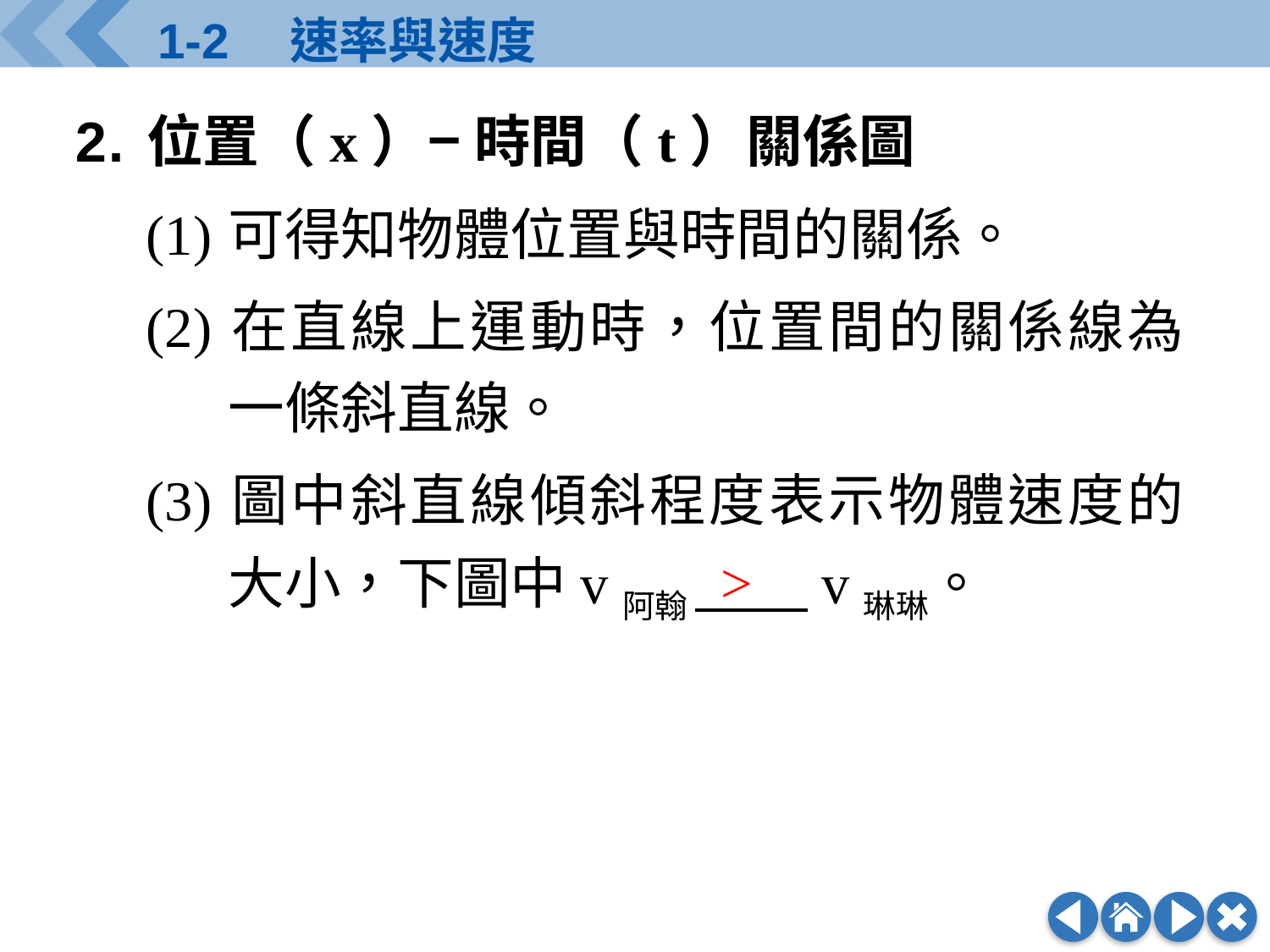

位置（x）− 時間（t）關係圖
(1)	可得知物體位置與時間的關係。
(2)	在直線上運動時，位置間的關係線為一條斜直線。
(3)	圖中斜直線傾斜程度表示物體速度的大小，下圖中v阿翰 　　v琳琳。
>